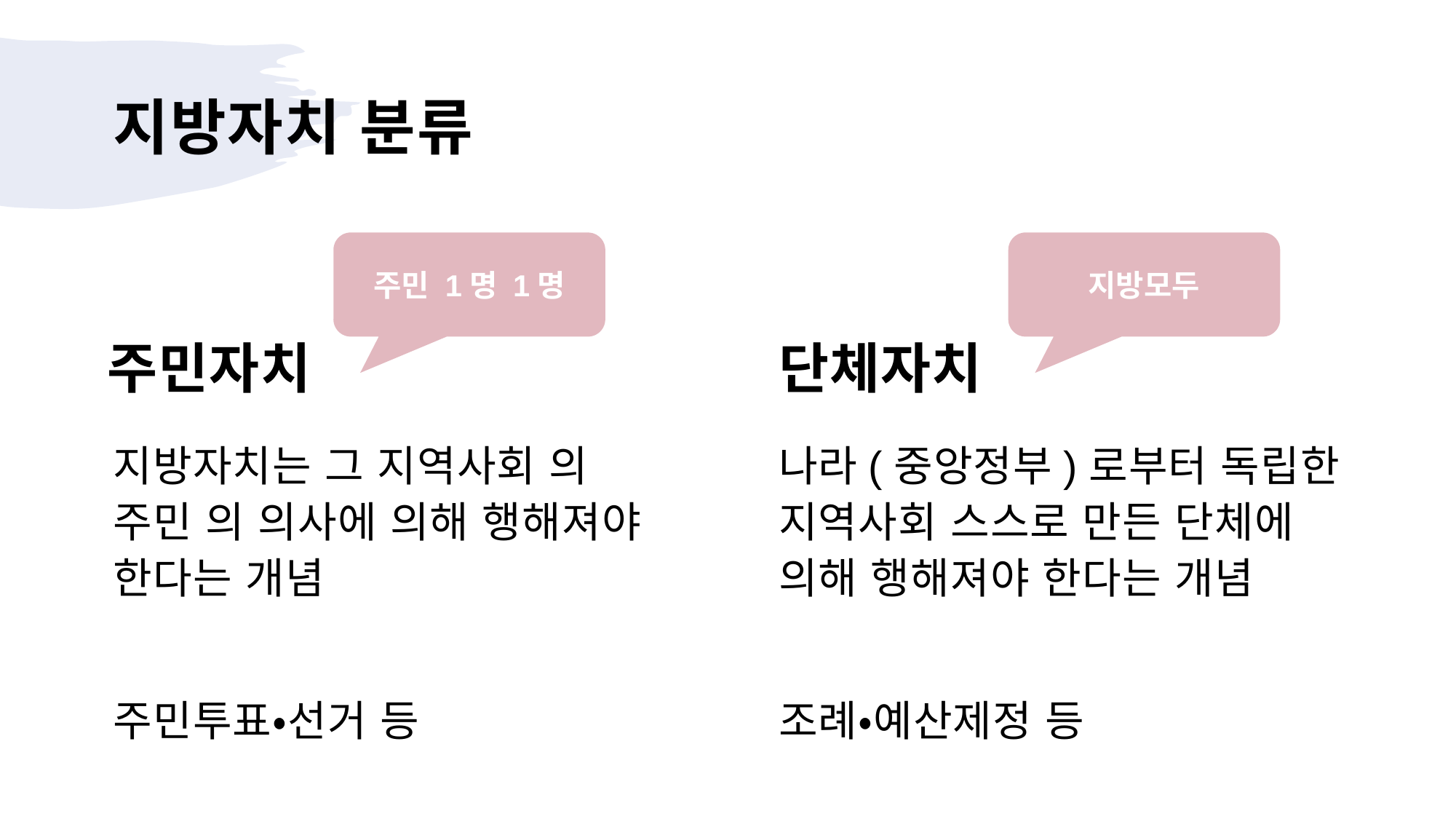

# 지방자치 분류
지방모두
주민 1명 1명
주민자치
단체자치
지방자치는 그 지역사회 의 주민 의 의사에 의해 행해져야 한다는 개념

주민투표•선거 등
나라(중앙정부)로부터 독립한 지역사회 스스로 만든 단체에 의해 행해져야 한다는 개념

조례•예산제정 등